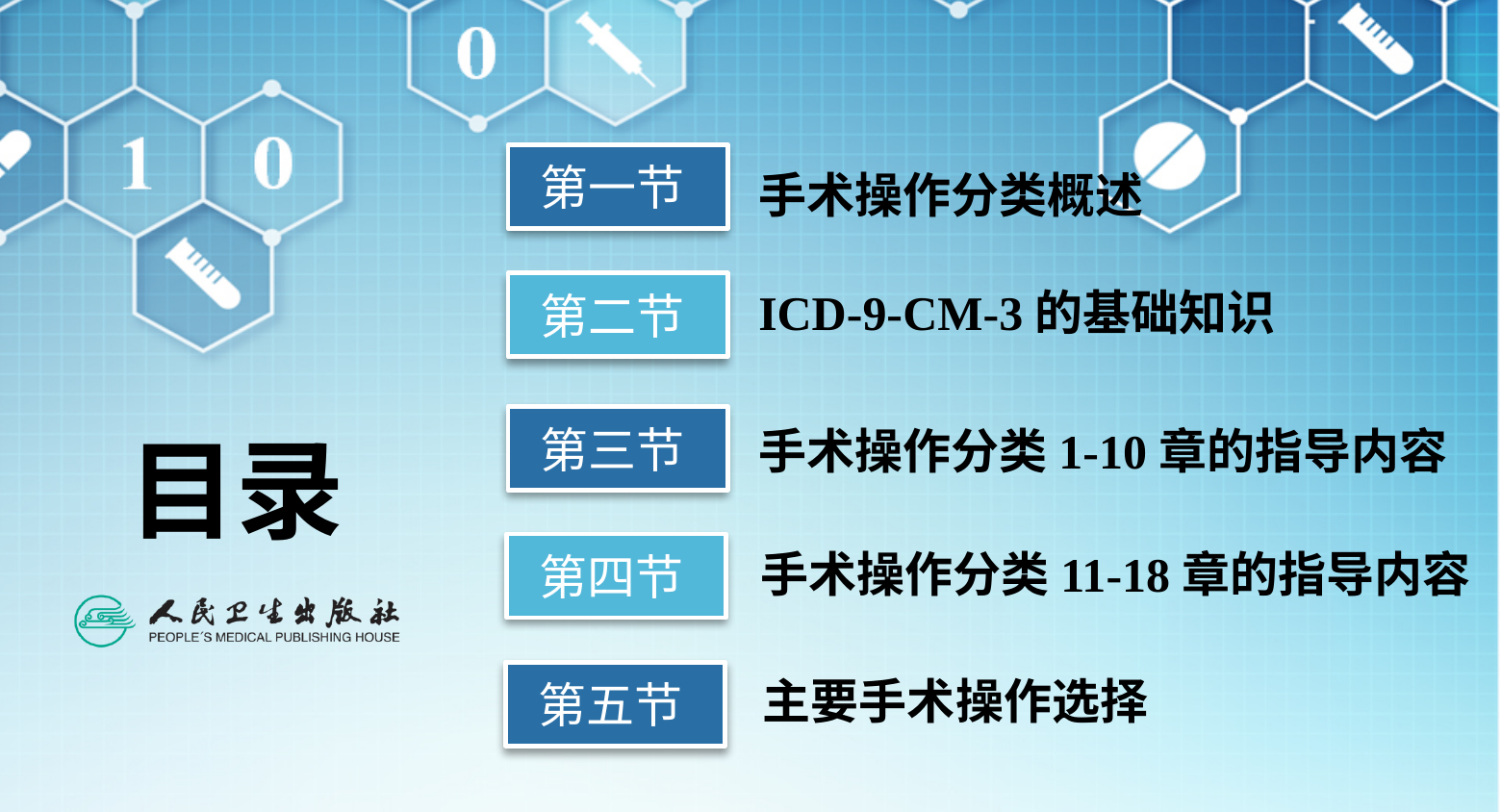

第一节
手术操作分类概述
第二节
ICD-9-CM-3的基础知识
第三节
手术操作分类1-10章的指导内容
第四节
手术操作分类11-18章的指导内容
第五节
主要手术操作选择